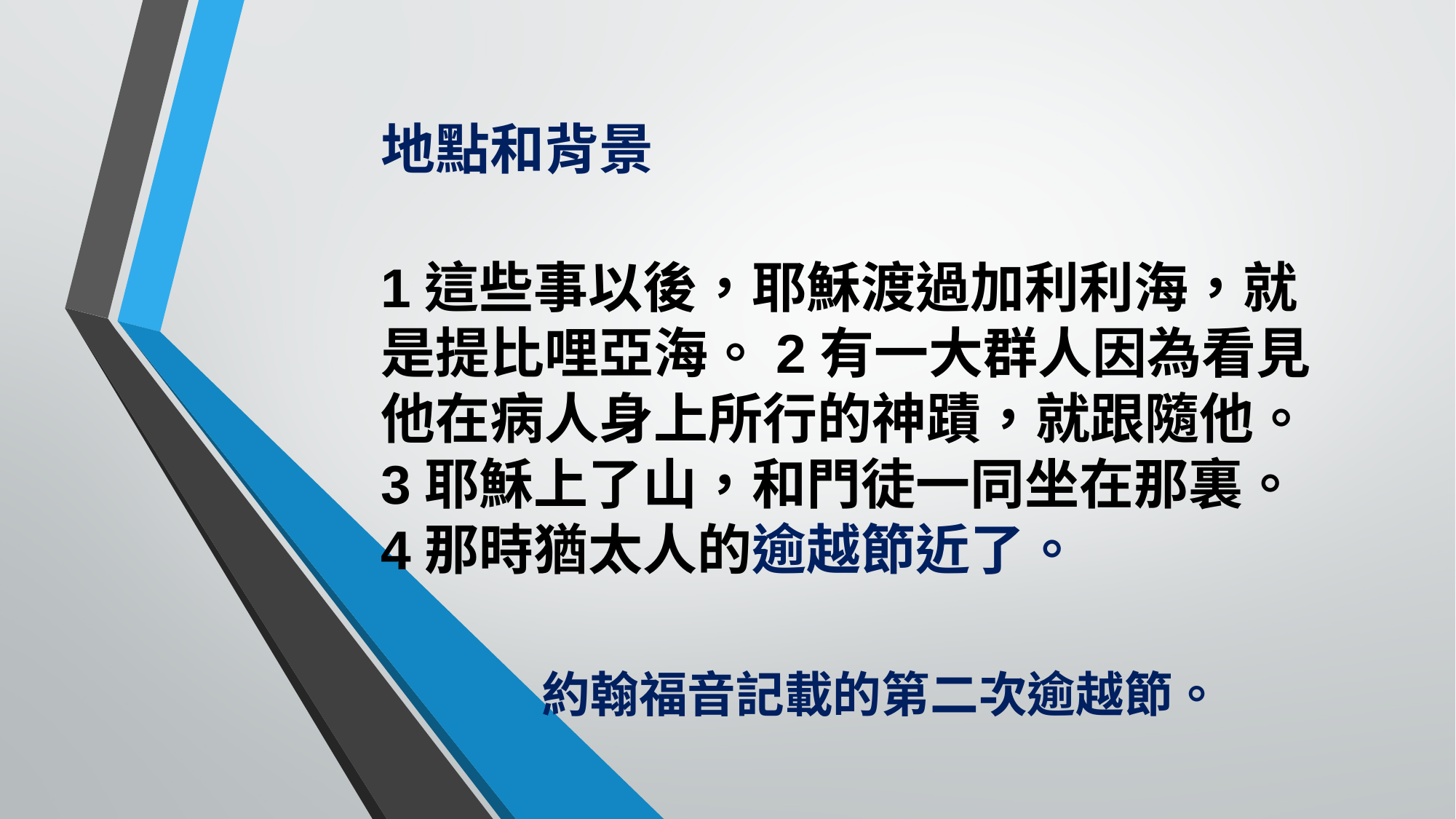

# 地點和背景 1這些事以後，耶穌渡過加利利海，就是提比哩亞海。2有一大群人因為看見他在病人身上所行的神蹟，就跟隨他。3耶穌上了山，和門徒一同坐在那裏。4那時猶太人的逾越節近了。
約翰福音記載的第二次逾越節。